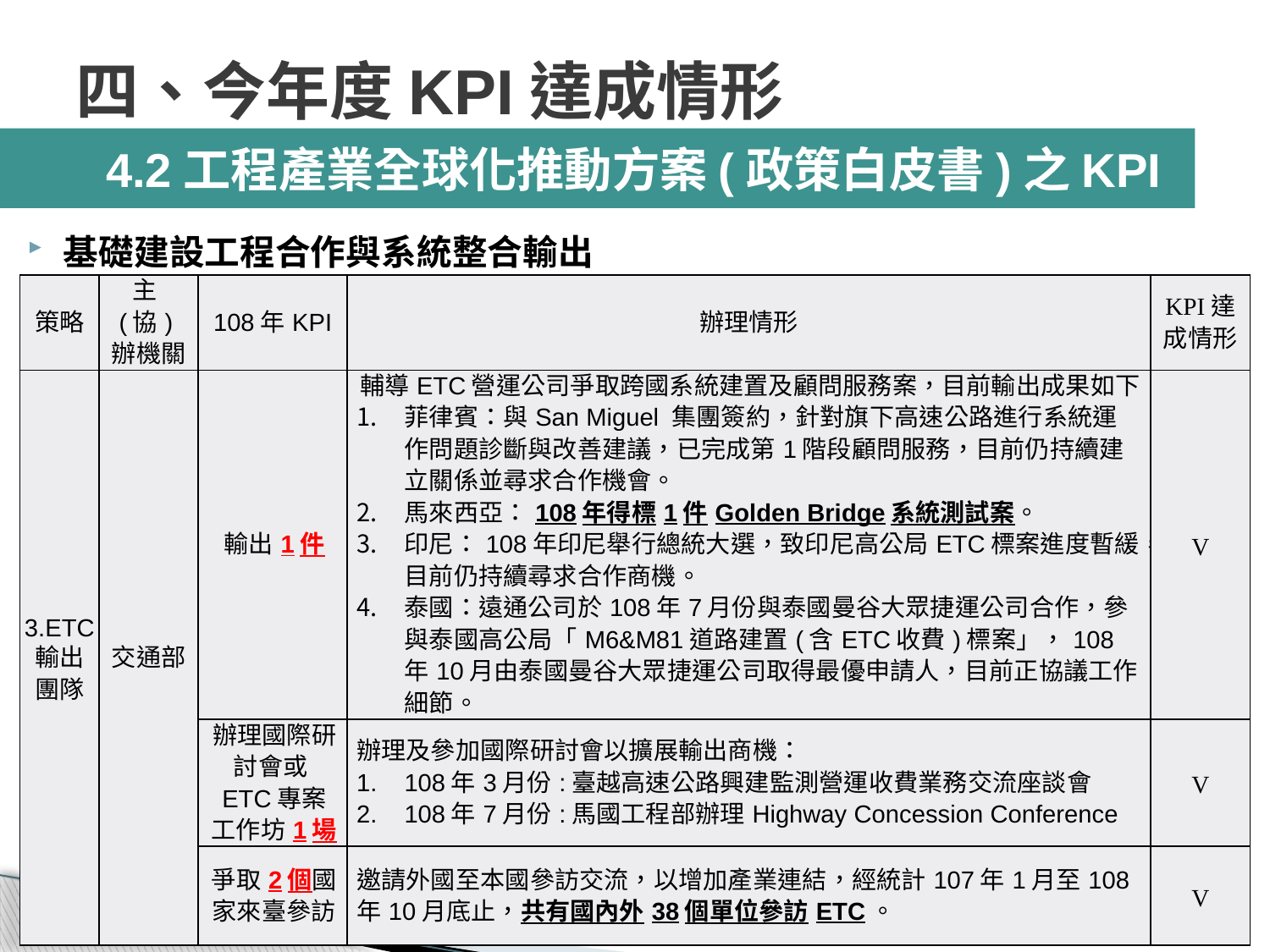

# 四、今年度KPI達成情形
       4.2工程產業全球化推動方案(政策白皮書)之KPI
基礎建設工程合作與系統整合輸出

| 策略 | 主(協)辦機關 | 108年KPI | 辦理情形 | KPI達成情形 |
| --- | --- | --- | --- | --- |
| 3.ETC 輸出團隊 | 交通部 | 輸出1件 | 輔導ETC營運公司爭取跨國系統建置及顧問服務案，目前輸出成果如下： 菲律賓：與San Miguel 集團簽約，針對旗下高速公路進行系統運作問題診斷與改善建議，已完成第1階段顧問服務，目前仍持續建立關係並尋求合作機會。 馬來西亞：108年得標1件Golden Bridge系統測試案。 印尼：108年印尼舉行總統大選，致印尼高公局ETC標案進度暫緩，目前仍持續尋求合作商機。 泰國：遠通公司於108年7月份與泰國曼谷大眾捷運公司合作，參與泰國高公局「M6&M81道路建置(含ETC收費)標案」，108年10月由泰國曼谷大眾捷運公司取得最優申請人，目前正協議工作細節。 | V |
|  |  | 辦理國際研討會或ETC專案工作坊1場 | 辦理及參加國際研討會以擴展輸出商機： 108年3月份:臺越高速公路興建監測營運收費業務交流座談會 108年7月份:馬國工程部辦理Highway Concession Conference | V |
|  |  | 爭取2個國家來臺參訪 | 邀請外國至本國參訪交流，以增加產業連結，經統計107年1月至108年10月底止，共有國內外38個單位參訪ETC。 | V |